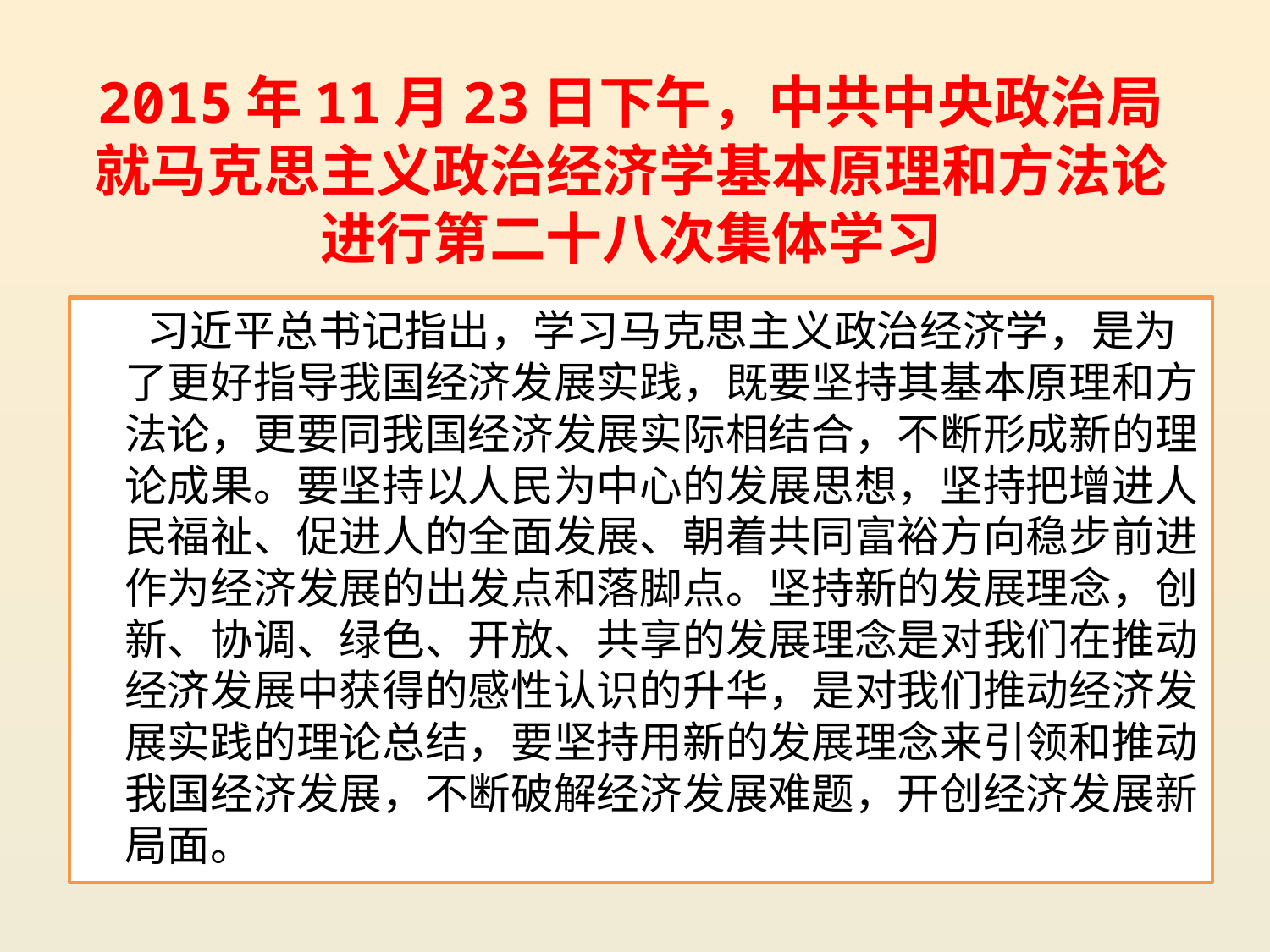

# 2015年11月23日下午，中共中央政治局就马克思主义政治经济学基本原理和方法论进行第二十八次集体学习
      习近平总书记指出，学习马克思主义政治经济学，是为了更好指导我国经济发展实践，既要坚持其基本原理和方法论，更要同我国经济发展实际相结合，不断形成新的理论成果。要坚持以人民为中心的发展思想，坚持把增进人民福祉、促进人的全面发展、朝着共同富裕方向稳步前进作为经济发展的出发点和落脚点。坚持新的发展理念，创新、协调、绿色、开放、共享的发展理念是对我们在推动经济发展中获得的感性认识的升华，是对我们推动经济发展实践的理论总结，要坚持用新的发展理念来引领和推动我国经济发展，不断破解经济发展难题，开创经济发展新局面。